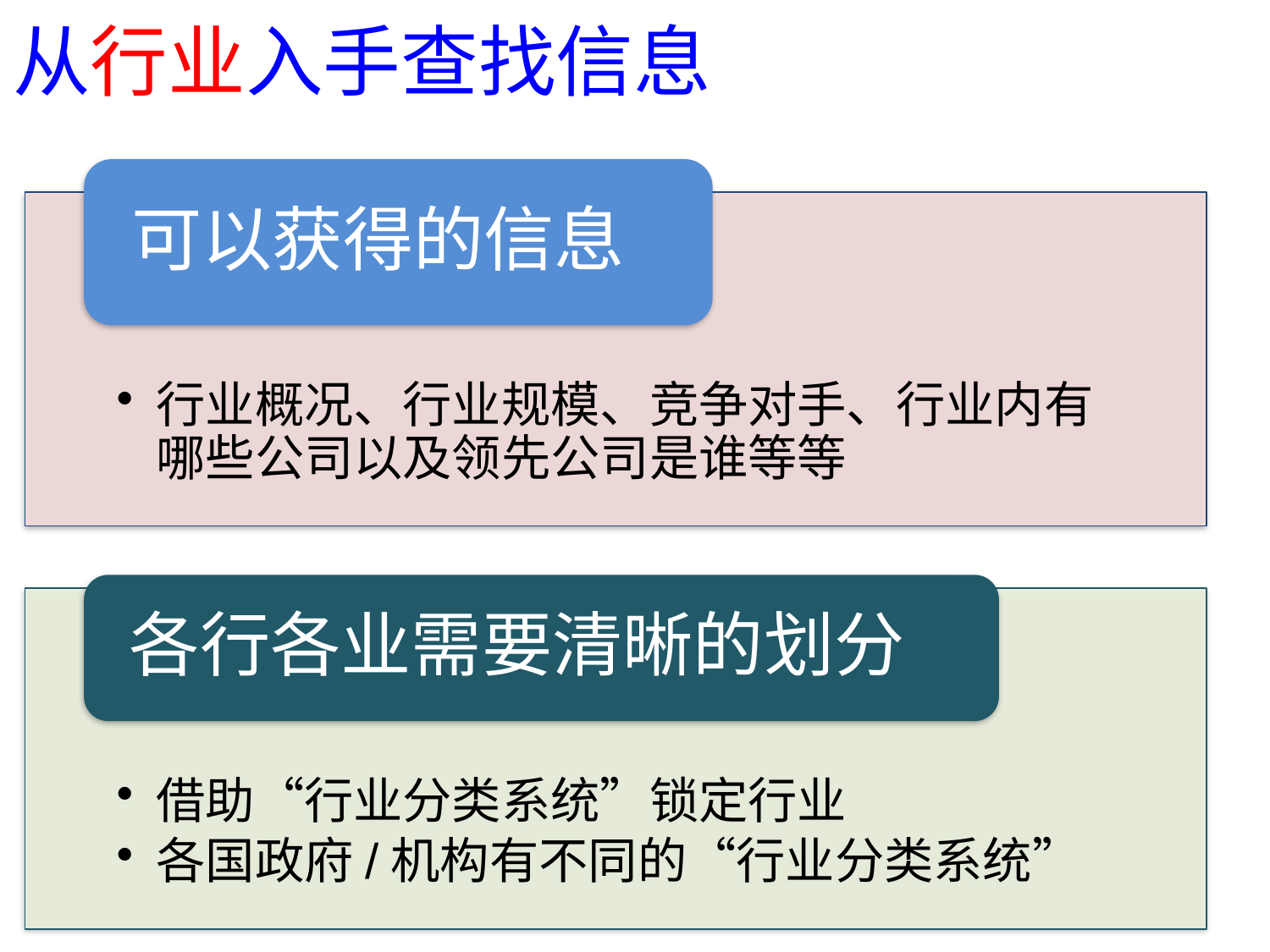

# 从行业入手查找信息
行业概况、行业规模、竞争对手、行业内有哪些公司以及领先公司是谁等等
可以获得的信息
借助“行业分类系统”锁定行业
各国政府/机构有不同的“行业分类系统”
各行各业需要清晰的划分